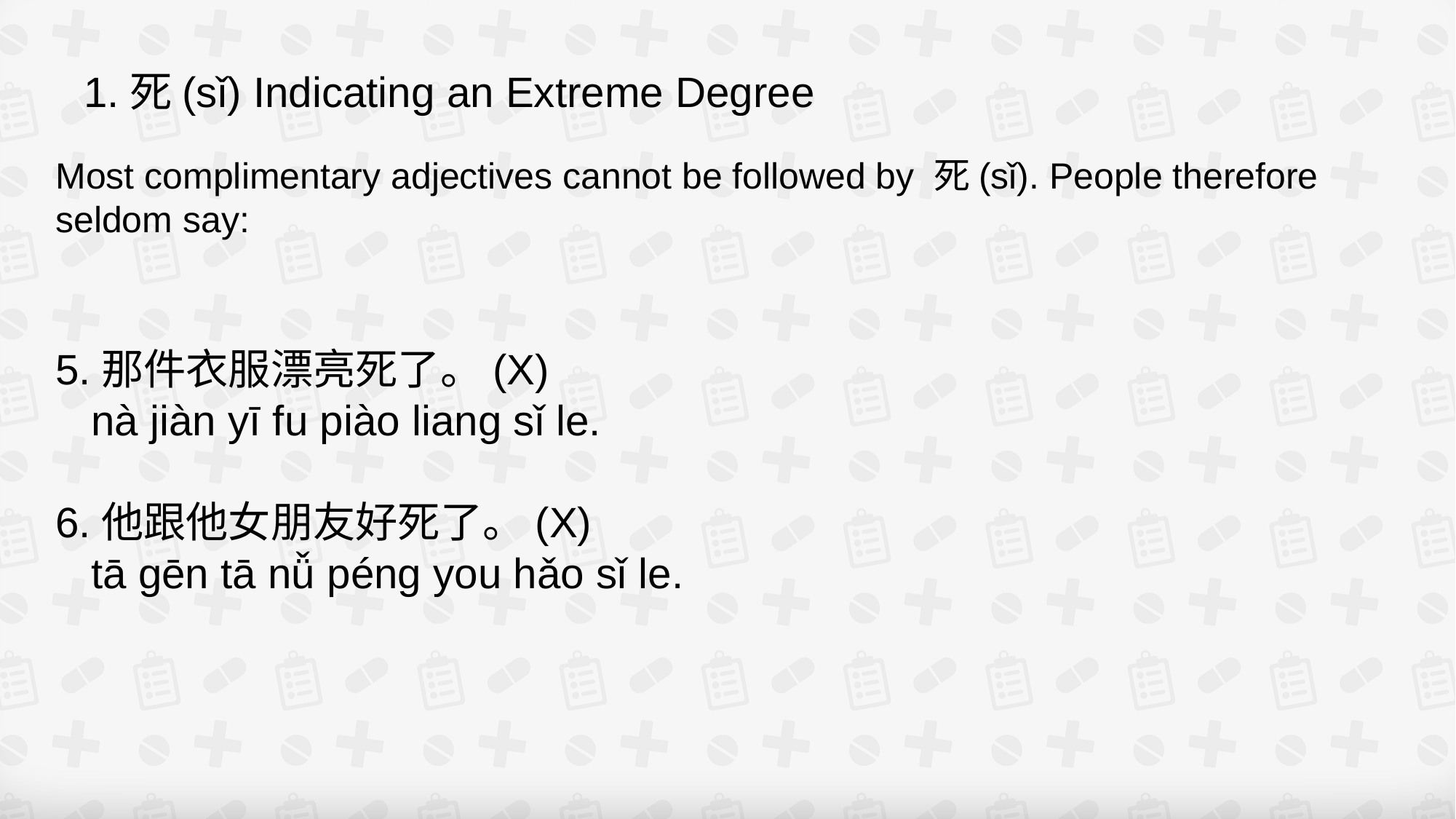

1.死(sǐ) Indicating an Extreme Degree
Most complimentary adjectives cannot be followed by 死(sǐ). People therefore seldom say:
5.那件衣服漂亮死了。(X)
   nà jiàn yī fu piào liang sǐ le.

6.他跟他女朋友好死了。(X)
   tā gēn tā nǚ péng you hǎo sǐ le.